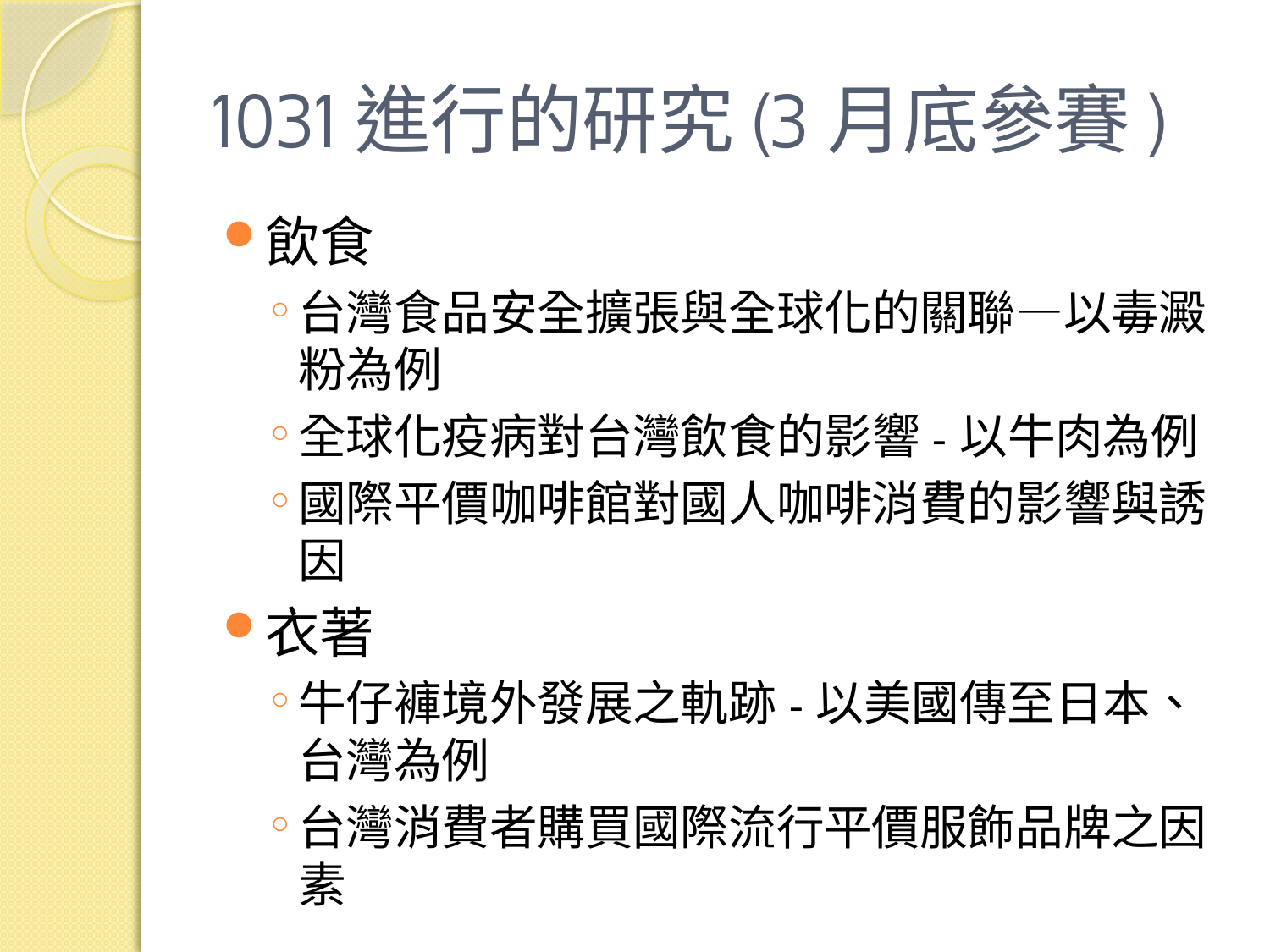

# 1031進行的研究(3月底參賽)
飲食
台灣食品安全擴張與全球化的關聯—以毒澱粉為例
全球化疫病對台灣飲食的影響-以牛肉為例
國際平價咖啡館對國人咖啡消費的影響與誘因
衣著
牛仔褲境外發展之軌跡-以美國傳至日本、台灣為例
台灣消費者購買國際流行平價服飾品牌之因素